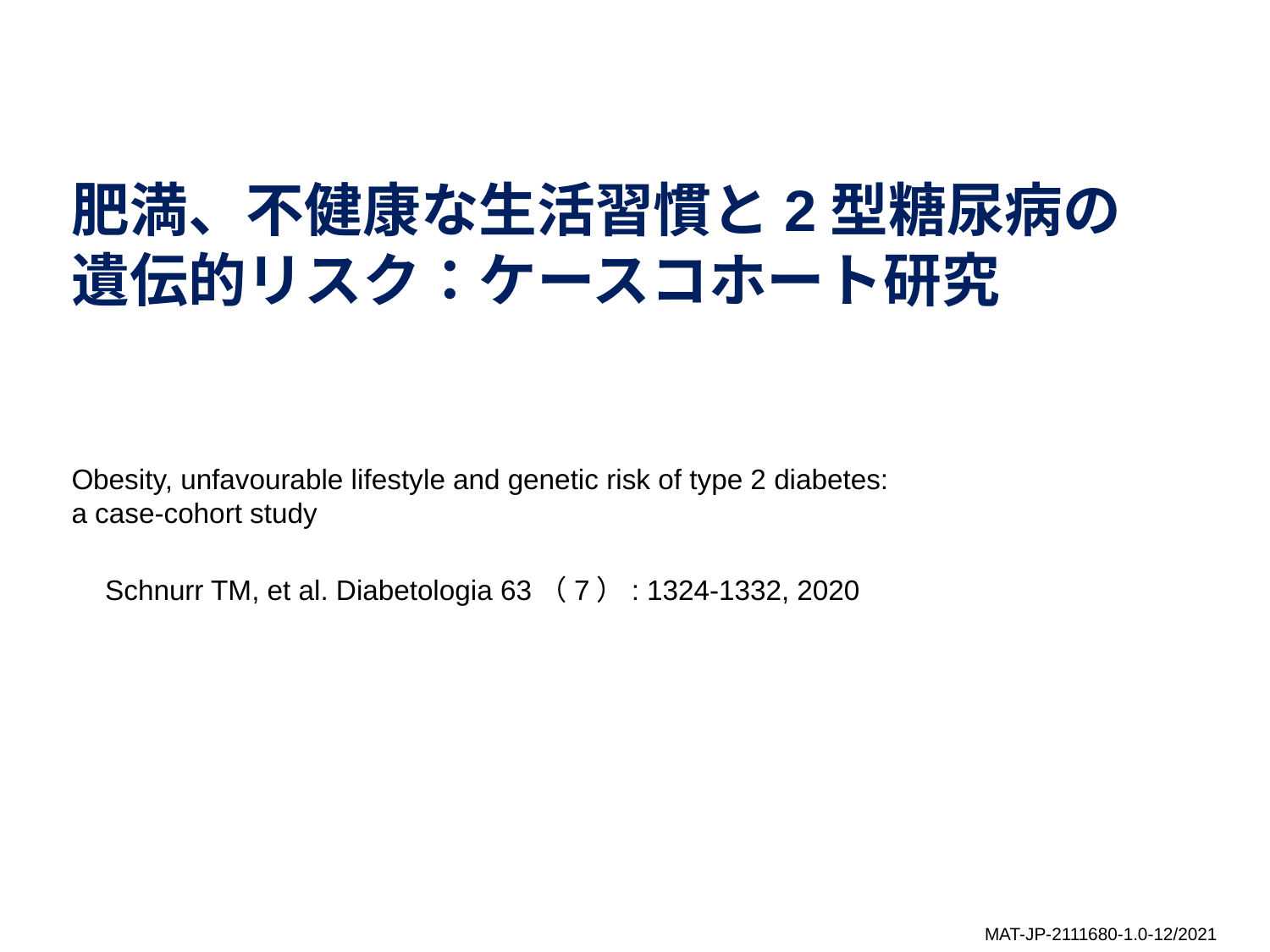

肥満、不健康な生活習慣と2型糖尿病の
遺伝的リスク：ケースコホート研究
Obesity, unfavourable lifestyle and genetic risk of type 2 diabetes:
a case-cohort study
Schnurr TM, et al. Diabetologia 63（7）: 1324-1332, 2020
MAT-JP-2111680-1.0-12/2021